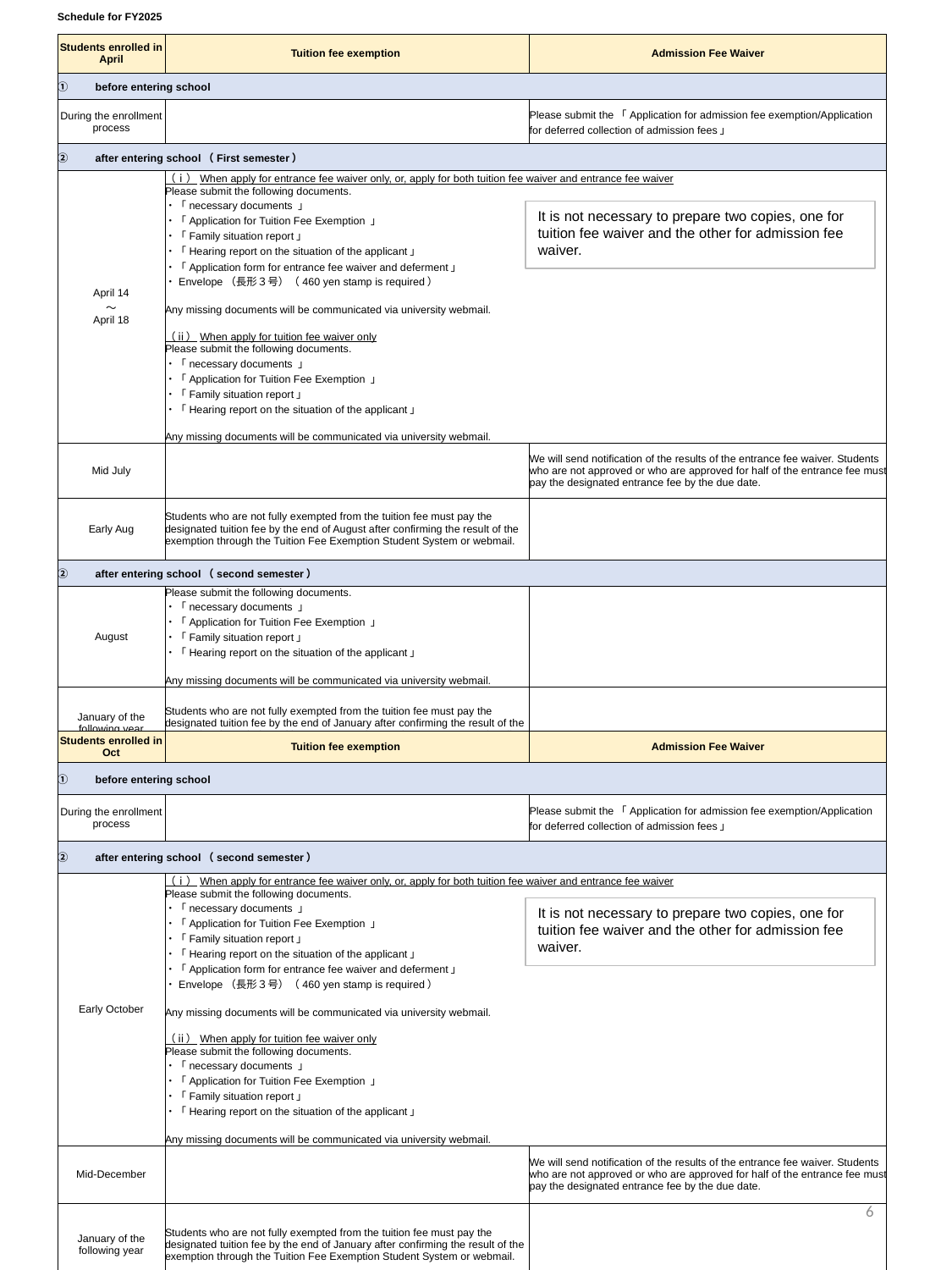

| Schedule for FY2025 |  |  |
| --- | --- | --- |
| Students enrolled in April | Tuition fee exemption | Admission Fee Waiver |
| ①　　before entering school |  |  |
| During the enrollment process |  | Please submit the「Application for admission fee exemption/Application for deferred collection of admission fees」 |
| ②　　after entering school（First semester） |  |  |
| April 14 ～ April 18 | （ⅰ）When apply for entrance fee waiver only, or, apply for both tuition fee waiver and entrance fee waiver Please submit the following documents. ・「necessary documents 」 ・「Application for Tuition Fee Exemption 」 ・「Family situation report」 ・「Hearing report on the situation of the applicant」 ・「Application form for entrance fee waiver and deferment」 ・Envelope（長形３号）（460 yen stamp is required） Any missing documents will be communicated via university webmail. （ⅱ）When apply for tuition fee waiver only Please submit the following documents. ・「necessary documents 」 ・「Application for Tuition Fee Exemption 」 ・「Family situation report」 ・「Hearing report on the situation of the applicant」 Any missing documents will be communicated via university webmail. |  |
| Mid July |  | We will send notification of the results of the entrance fee waiver. Students who are not approved or who are approved for half of the entrance fee must pay the designated entrance fee by the due date. |
| Early Aug | Students who are not fully exempted from the tuition fee must pay the designated tuition fee by the end of August after confirming the result of the exemption through the Tuition Fee Exemption Student System or webmail. |  |
| ②　　after entering school（second semester） |  |  |
| August | Please submit the following documents. ・「necessary documents 」 ・「Application for Tuition Fee Exemption 」 ・「Family situation report」 ・「Hearing report on the situation of the applicant」 Any missing documents will be communicated via university webmail. |  |
| January of the following year | Students who are not fully exempted from the tuition fee must pay the designated tuition fee by the end of January after confirming the result of the exemption through the Tuition Fee Exemption Student System or webmail. |  |
It is not necessary to prepare two copies, one for tuition fee waiver and the other for admission fee waiver.
| Students enrolled in Oct | Tuition fee exemption | Admission Fee Waiver |
| --- | --- | --- |
| ①　　before entering school |  |  |
| During the enrollment process |  | Please submit the「Application for admission fee exemption/Application for deferred collection of admission fees」 |
| ②　　after entering school（second semester） |  |  |
| Early October | （ⅰ）When apply for entrance fee waiver only, or, apply for both tuition fee waiver and entrance fee waiver Please submit the following documents. ・「necessary documents 」 ・「Application for Tuition Fee Exemption 」 ・「Family situation report」 ・「Hearing report on the situation of the applicant」 ・「Application form for entrance fee waiver and deferment」 ・Envelope（長形３号）（460 yen stamp is required） Any missing documents will be communicated via university webmail. （ⅱ）When apply for tuition fee waiver only Please submit the following documents. ・「necessary documents 」 ・「Application for Tuition Fee Exemption 」 ・「Family situation report」 ・「Hearing report on the situation of the applicant」 Any missing documents will be communicated via university webmail. |  |
| Mid-December |  | We will send notification of the results of the entrance fee waiver. Students who are not approved or who are approved for half of the entrance fee must pay the designated entrance fee by the due date. |
| January of the following year | Students who are not fully exempted from the tuition fee must pay the designated tuition fee by the end of January after confirming the result of the exemption through the Tuition Fee Exemption Student System or webmail. |  |
It is not necessary to prepare two copies, one for tuition fee waiver and the other for admission fee waiver.
6